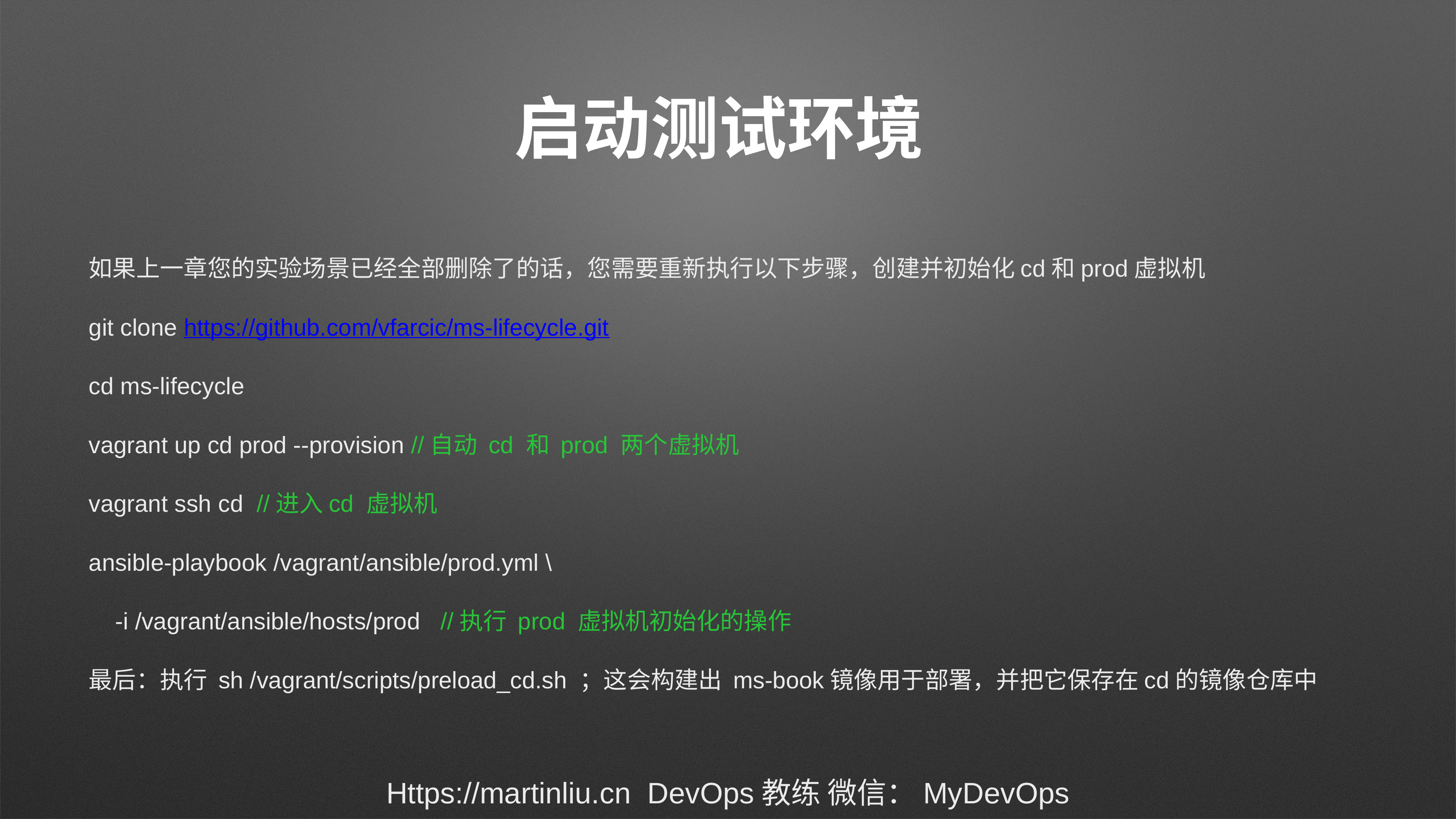

# 启动测试环境
如果上一章您的实验场景已经全部删除了的话，您需要重新执行以下步骤，创建并初始化cd和prod虚拟机
git clone https://github.com/vfarcic/ms-lifecycle.git
cd ms-lifecycle
vagrant up cd prod --provision //自动 cd 和 prod 两个虚拟机
vagrant ssh cd  //进入cd 虚拟机
ansible-playbook /vagrant/ansible/prod.yml \
    -i /vagrant/ansible/hosts/prod   //执行 prod 虚拟机初始化的操作
最后：执行 sh /vagrant/scripts/preload_cd.sh ；这会构建出 ms-book镜像用于部署，并把它保存在cd的镜像仓库中